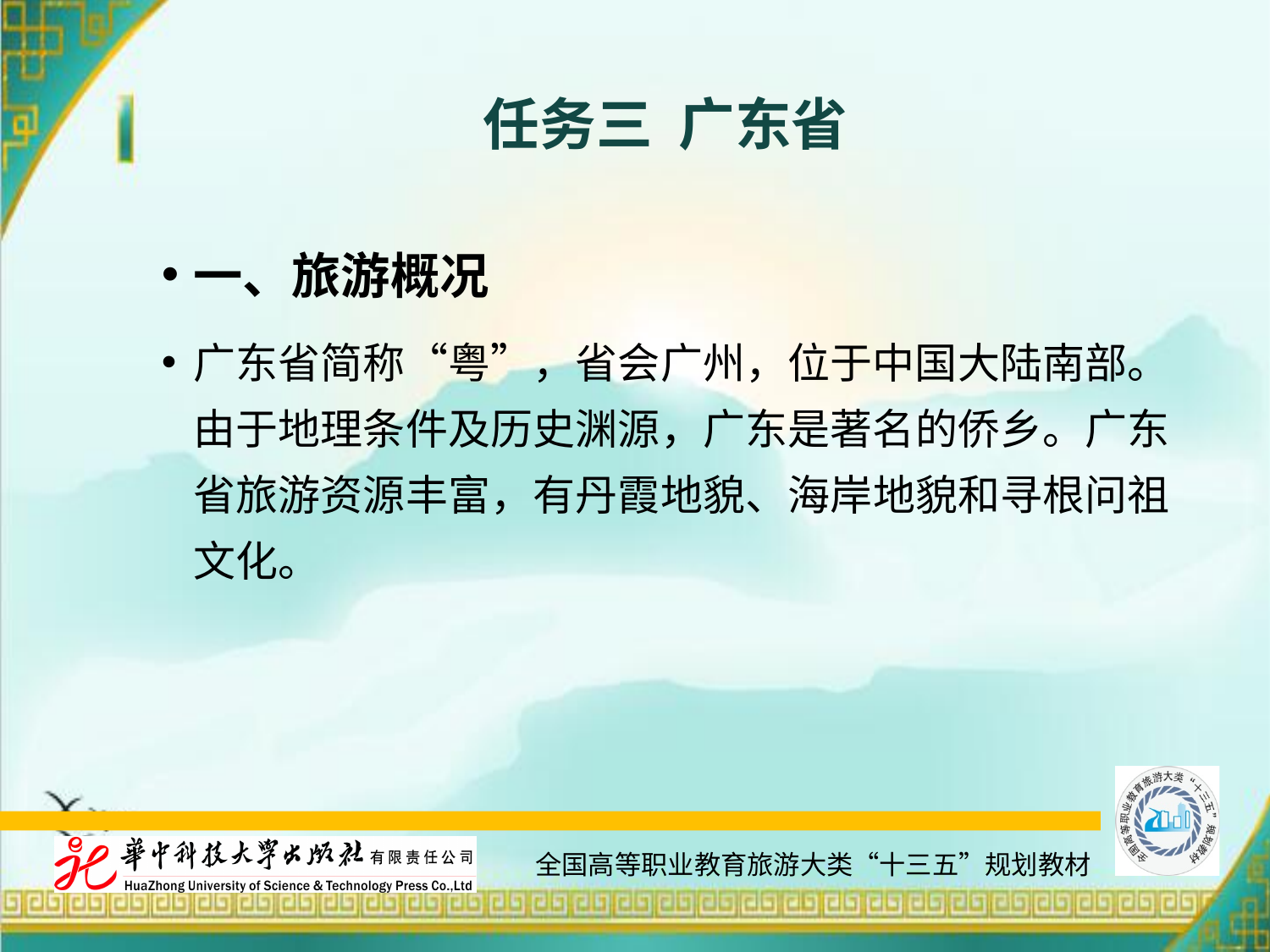

# 任务三  广东省
一、旅游概况
广东省简称“粤”，省会广州，位于中国大陆南部。由于地理条件及历史渊源，广东是著名的侨乡。广东省旅游资源丰富，有丹霞地貌、海岸地貌和寻根问祖文化。